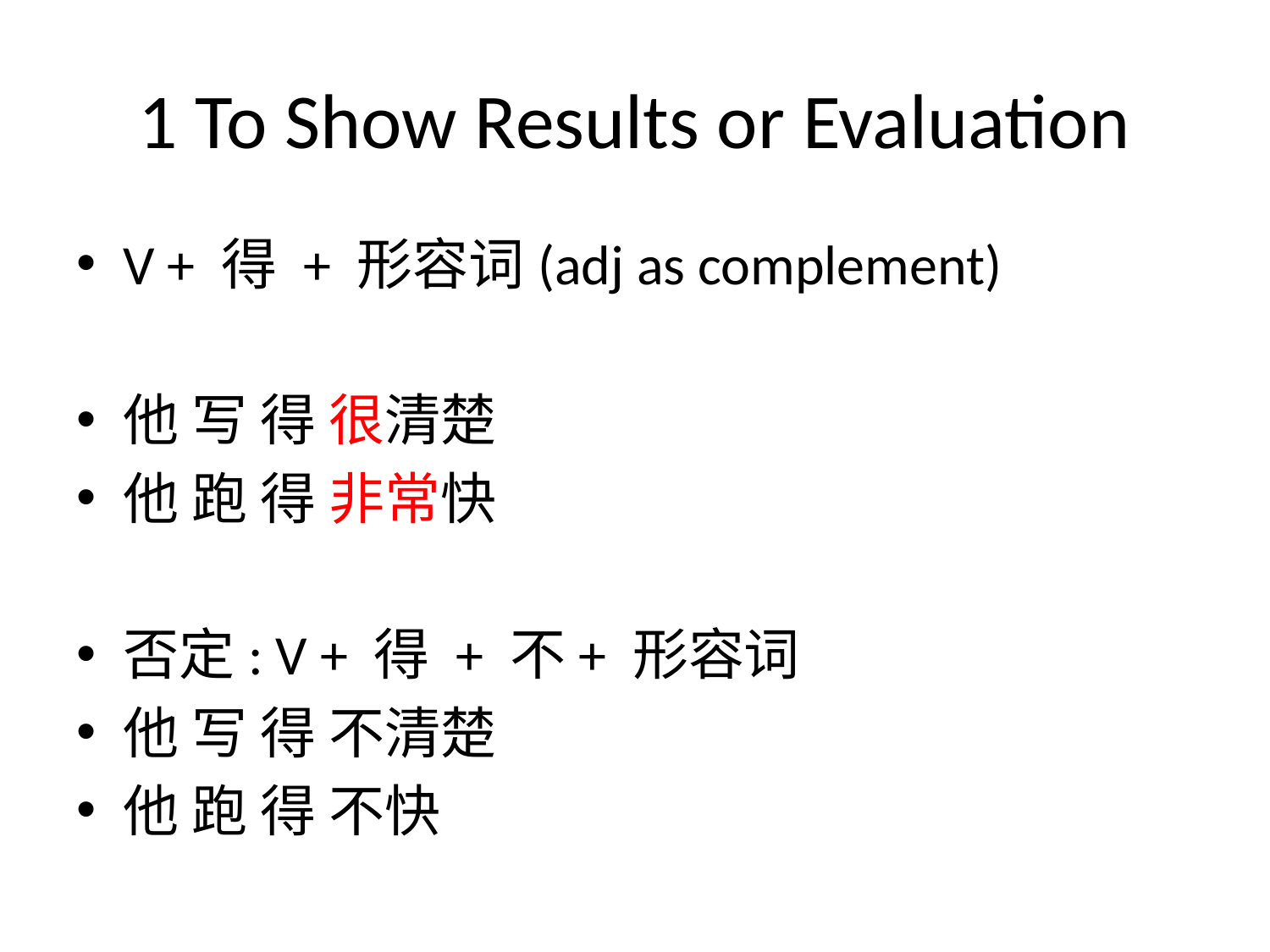

# 1 To Show Results or Evaluation
V + 得 + 形容词(adj as complement)

他 写 得 很清楚
他 跑 得 非常快

否定: V + 得 + 不+ 形容词
他 写 得 不清楚
他 跑 得 不快